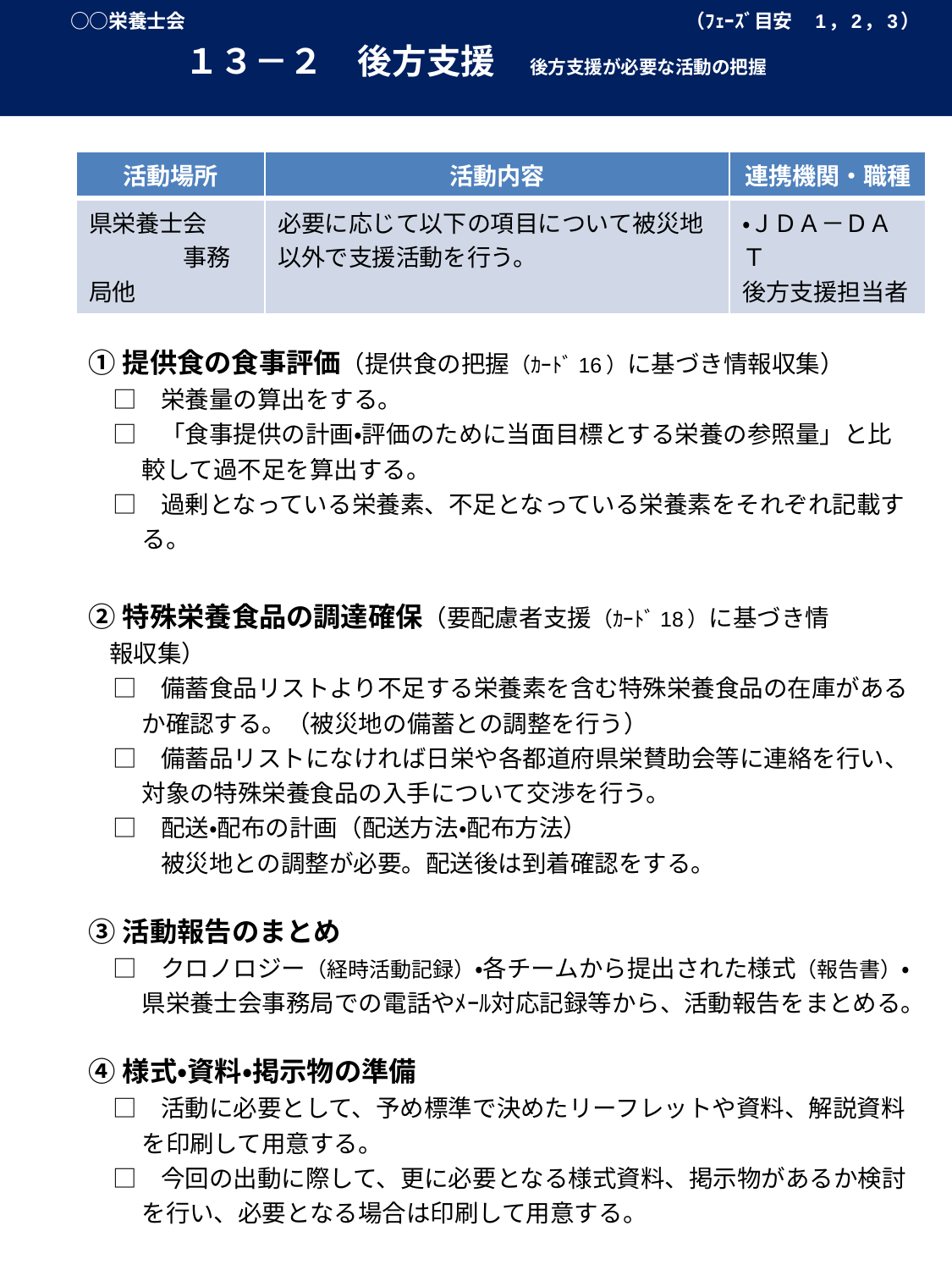

○○栄養士会　　　　　　　　　　　　　　　　　　　　　　　　　　（ﾌｪｰｽﾞ目安　1，2，3）
１３－２　後方支援　後方支援が必要な活動の把握
| 活動場所 | 活動内容 | 連携機関・職種 |
| --- | --- | --- |
| 県栄養士会　　　　　事務局他 | 必要に応じて以下の項目について被災地以外で支援活動を行う。 | ・ＪＤＡ－ＤＡＴ　　　 後方支援担当者 |
①提供食の食事評価（提供食の把握（ｶｰﾄﾞ16）に基づき情報収集）
　□　栄養量の算出をする。
　□　「食事提供の計画・評価のために当面目標とする栄養の参照量」と比較して過不足を算出する。
　□　過剰となっている栄養素、不足となっている栄養素をそれぞれ記載する。

②特殊栄養食品の調達確保（要配慮者支援（ｶｰﾄﾞ18）に基づき情　　　報収集）
　□　備蓄食品リストより不足する栄養素を含む特殊栄養食品の在庫があるか確認する。（被災地の備蓄との調整を行う）
　□　備蓄品リストになければ日栄や各都道府県栄賛助会等に連絡を行い、対象の特殊栄養食品の入手について交渉を行う。
　□　配送・配布の計画（配送方法・配布方法）
　　　被災地との調整が必要。配送後は到着確認をする。

③活動報告のまとめ
　□　クロノロジー（経時活動記録）・各チームから提出された様式（報告書）・県栄養士会事務局での電話やﾒｰﾙ対応記録等から、活動報告をまとめる。

④様式・資料・掲示物の準備
　□　活動に必要として、予め標準で決めたリーフレットや資料、解説資料を印刷して用意する。
　□　今回の出動に際して、更に必要となる様式資料、掲示物があるか検討を行い、必要となる場合は印刷して用意する。